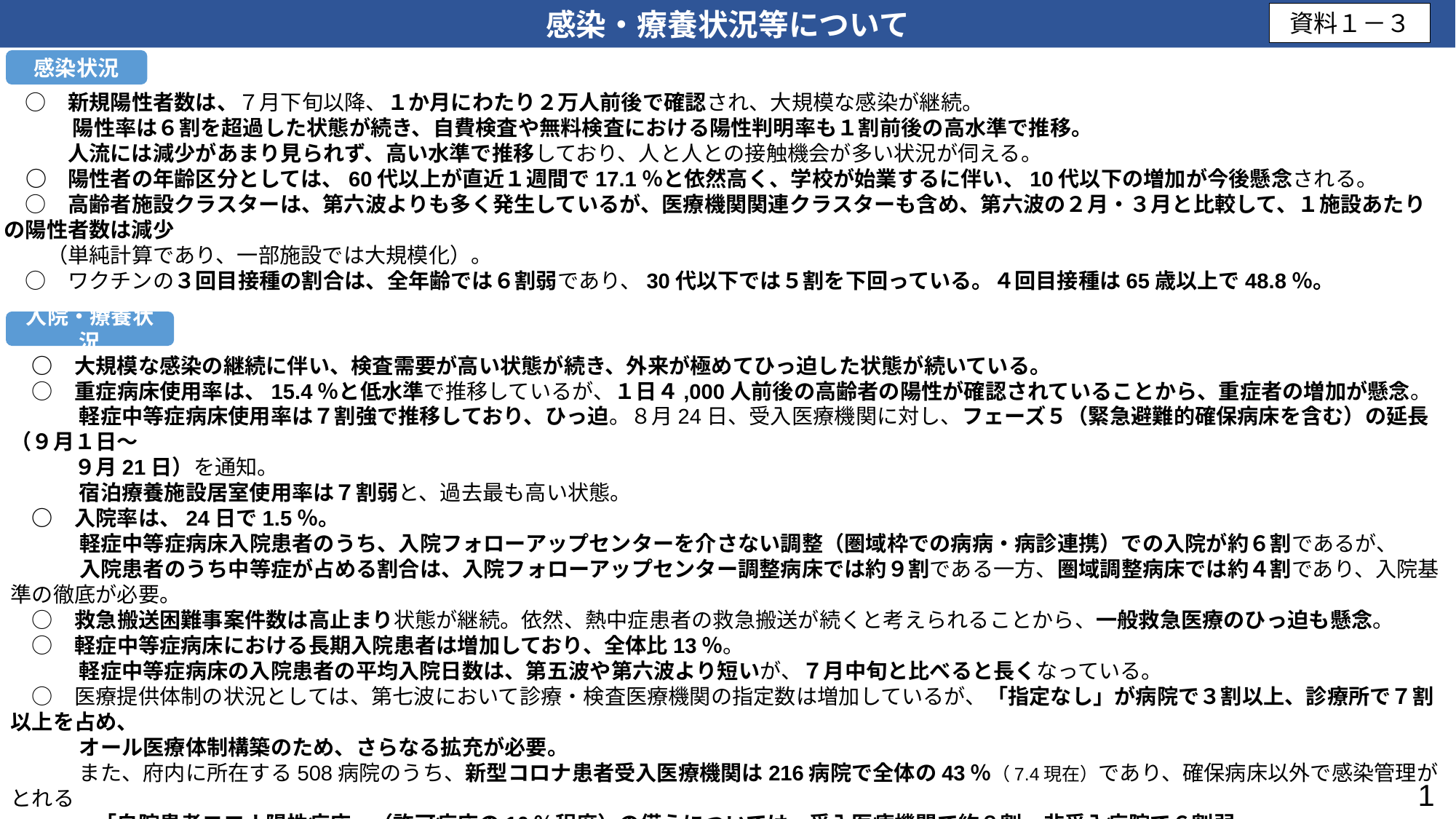

感染・療養状況等について
資料１－３
感染状況

　○　新規陽性者数は、７月下旬以降、１か月にわたり２万人前後で確認され、大規模な感染が継続。
　　　 陽性率は６割を超過した状態が続き、自費検査や無料検査における陽性判明率も１割前後の高水準で推移。
　　　人流には減少があまり見られず、高い水準で推移しており、人と人との接触機会が多い状況が伺える。
　○　陽性者の年齢区分としては、60代以上が直近１週間で17.1％と依然高く、学校が始業するに伴い、10代以下の増加が今後懸念される。
　○　高齢者施設クラスターは、第六波よりも多く発生しているが、医療機関関連クラスターも含め、第六波の２月・３月と比較して、１施設あたりの陽性者数は減少
　　（単純計算であり、一部施設では大規模化）。
　○　ワクチンの３回目接種の割合は、全年齢では６割弱であり、30代以下では５割を下回っている。４回目接種は65歳以上で48.8％。
入院・療養状況

　○　大規模な感染の継続に伴い、検査需要が高い状態が続き、外来が極めてひっ迫した状態が続いている。
　○　重症病床使用率は、15.4％と低水準で推移しているが、１日４,000人前後の高齢者の陽性が確認されていることから、重症者の増加が懸念。
　　　 軽症中等症病床使用率は７割強で推移しており、ひっ迫。８月24日、受入医療機関に対し、フェーズ５（緊急避難的確保病床を含む）の延長（９月１日～
　　　９月21日）を通知。
　　　 宿泊療養施設居室使用率は７割弱と、過去最も高い状態。
　○　入院率は、24日で1.5％。
　　　 軽症中等症病床入院患者のうち、入院フォローアップセンターを介さない調整（圏域枠での病病・病診連携）での入院が約６割であるが、
　　　 入院患者のうち中等症が占める割合は、入院フォローアップセンター調整病床では約９割である一方、圏域調整病床では約４割であり、入院基準の徹底が必要。
　○　救急搬送困難事案件数は高止まり状態が継続。依然、熱中症患者の救急搬送が続くと考えられることから、一般救急医療のひっ迫も懸念。
　○　軽症中等症病床における長期入院患者は増加しており、全体比13％。
　　　 軽症中等症病床の入院患者の平均入院日数は、第五波や第六波より短いが、７月中旬と比べると長くなっている。
　○　医療提供体制の状況としては、第七波において診療・検査医療機関の指定数は増加しているが、「指定なし」が病院で３割以上、診療所で７割以上を占め、
　　　 オール医療体制構築のため、さらなる拡充が必要。
　　　 また、府内に所在する508病院のうち、新型コロナ患者受入医療機関は216病院で全体の43％（7.4現在）であり、確保病床以外で感染管理がとれる
　　　　「自院患者コロナ陽性病床」（許可病床の10％程度）の備えについては、受入医療機関で約８割、非受入病院で６割弱。
　○　重症化率・死亡率ともに、第七波は第六波より低い。
　　　 特に、死亡者数については、第七波の感染規模は第六波より大きいが、死亡者数は少なく、クラスター対策の強化やワクチン接種の促進、早期治療体制の
　　　 強化等、複合的要因によるものと推測される。
1